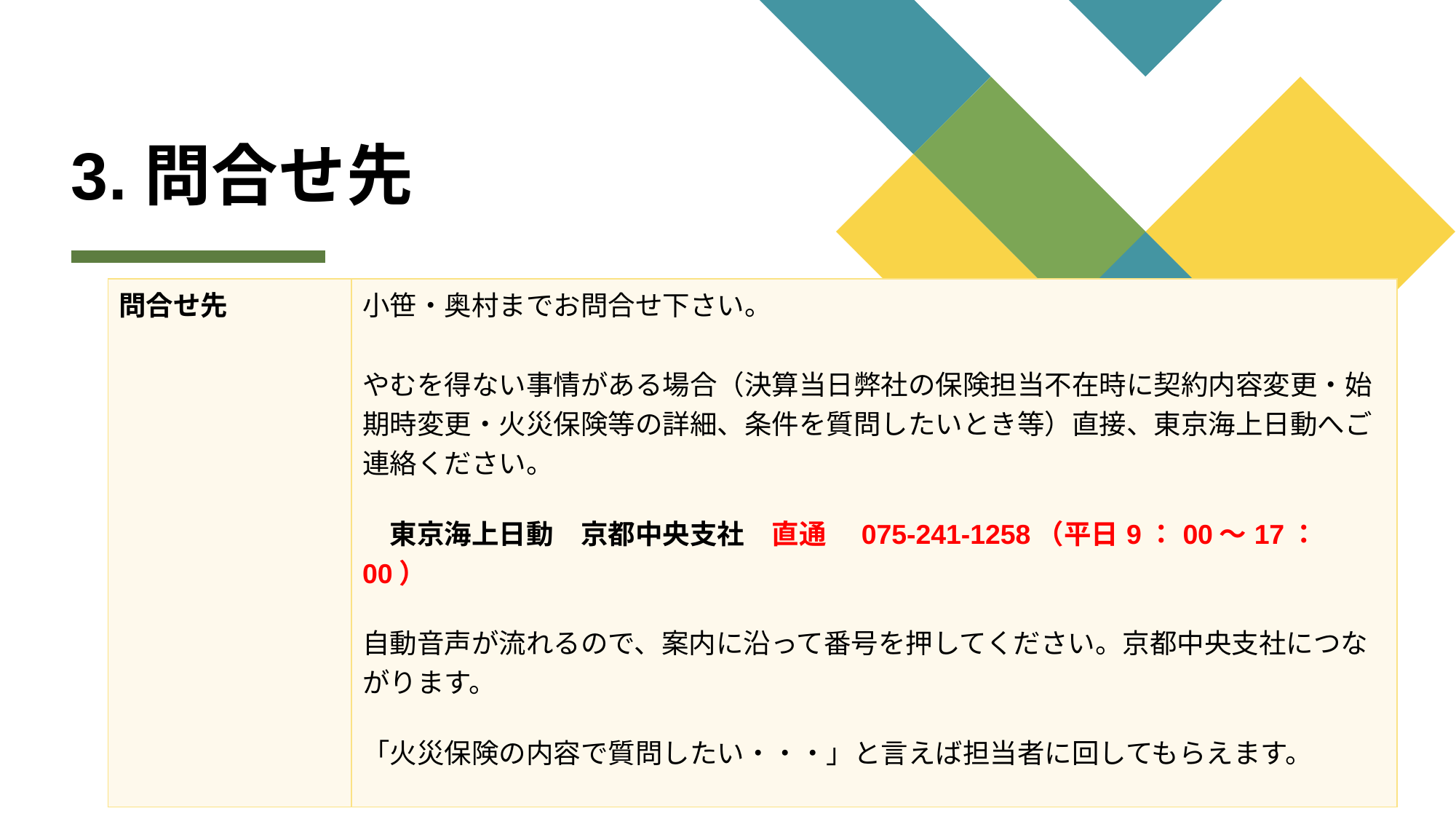

# 3.問合せ先
| 問合せ先 | 小笹・奥村までお問合せ下さい。 やむを得ない事情がある場合（決算当日弊社の保険担当不在時に契約内容変更・始期時変更・火災保険等の詳細、条件を質問したいとき等）直接、東京海上日動へご連絡ください。 　東京海上日動　京都中央支社　直通　075-241-1258（平日9：00～17：00） 自動音声が流れるので、案内に沿って番号を押してください。京都中央支社につながります。 「火災保険の内容で質問したい・・・」と言えば担当者に回してもらえます。 |
| --- | --- |